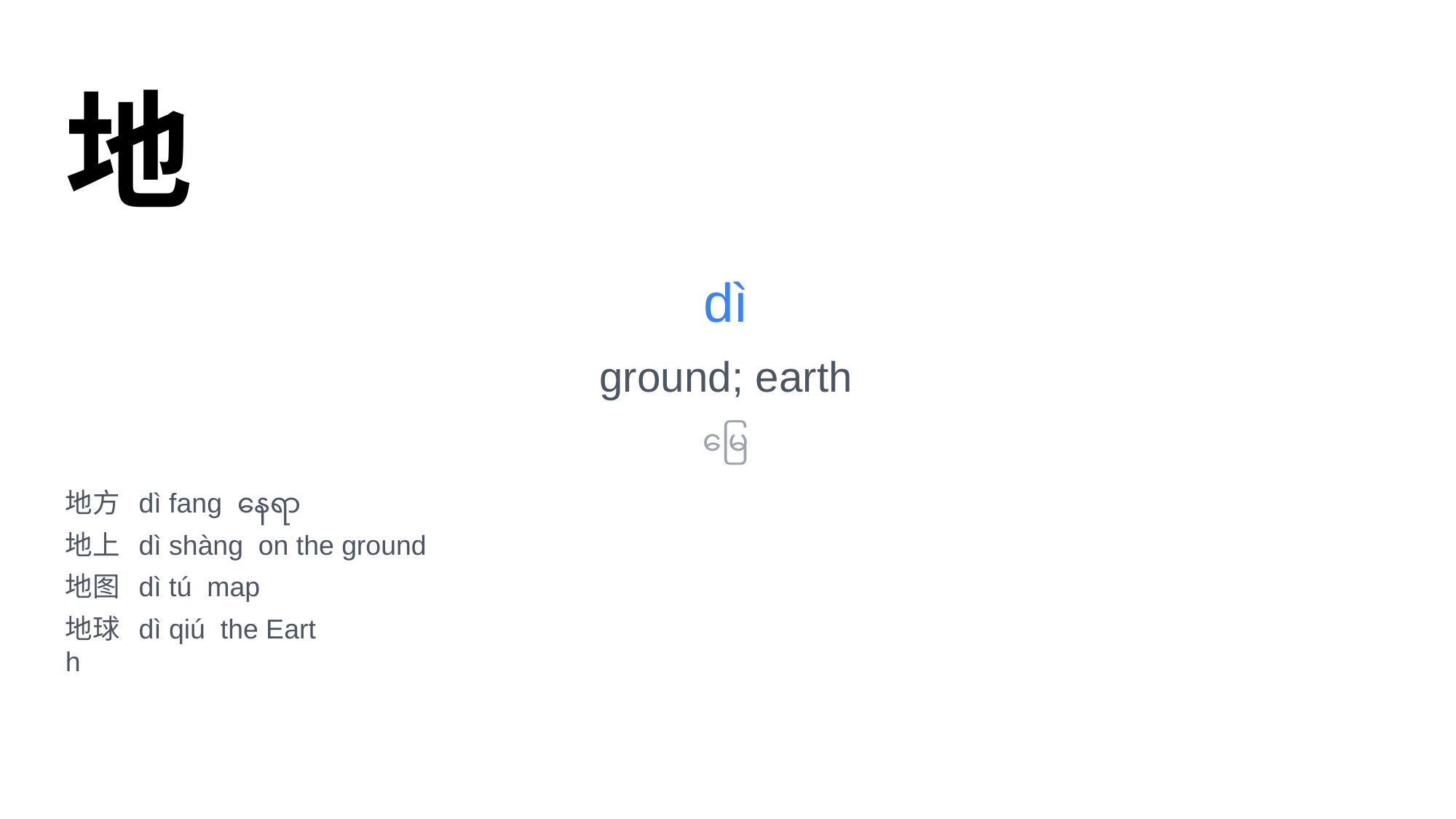

地
dì
ground; earth
မြေ
地方  dì fang  နေရာ
地上  dì shàng  on the ground
地图  dì tú  map
地球  dì qiú  the Eart
h